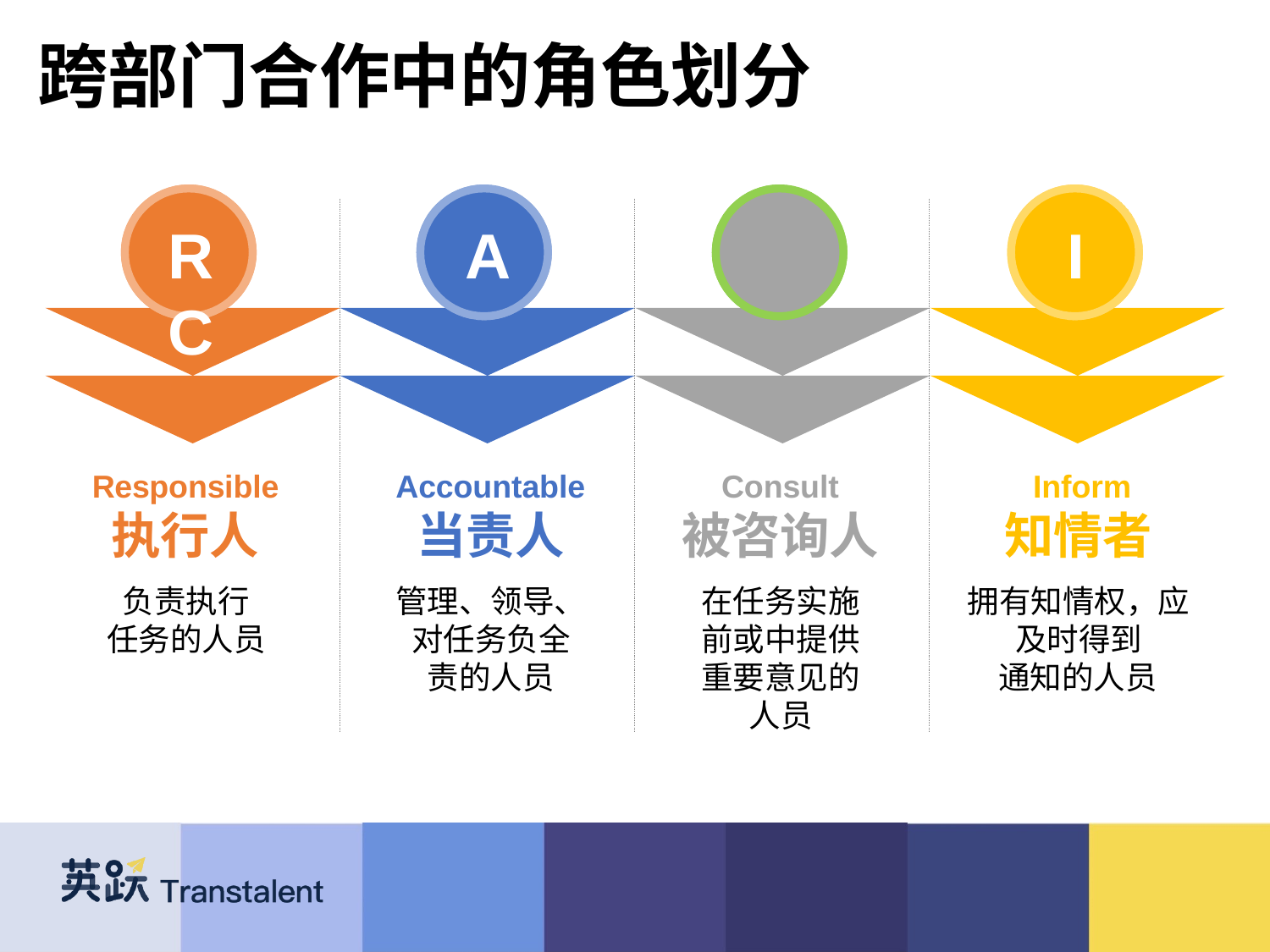

# 跨部门合作中的角色划分

R	A	C
I

Responsible
执行人
负责执行 任务的人员
Accountable
当责人
管理、领导、 对任务负全 责的人员
Consult
被咨询人
在任务实施 前或中提供 重要意见的 人员
Inform
知情者
拥有知情权，应 及时得到
通知的人员